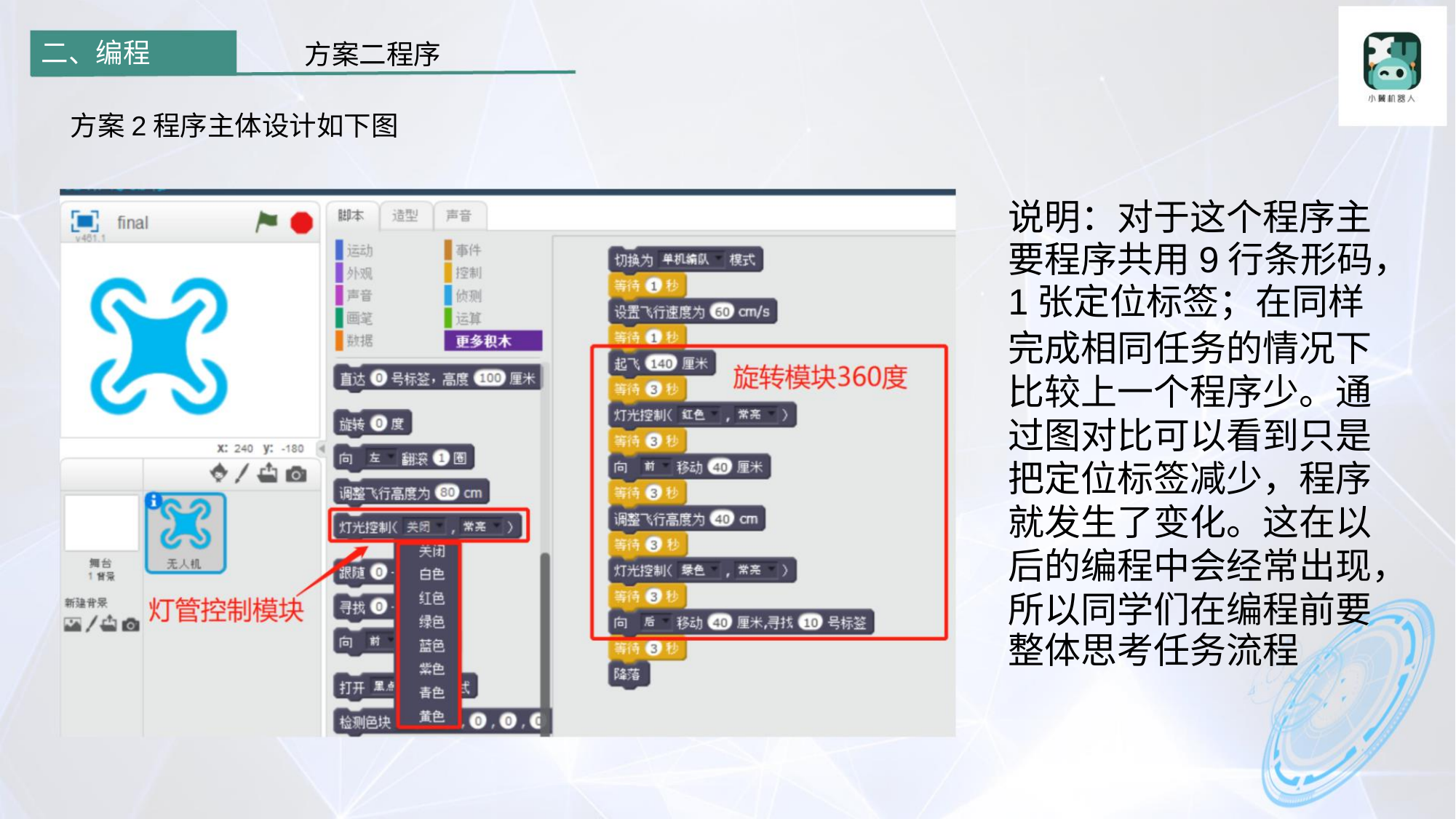

方案二程序
方案2程序主体设计如下图
二、编程
说明：对于这个程序主
要程序共用9行条形码，
1张定位标签；在同样
完成相同任务的情况下
比较上一个程序少。通
过图对比可以看到只是
把定位标签减少，程序
就发生了变化。这在以
后的编程中会经常出现，
所以同学们在编程前要
整体思考任务流程